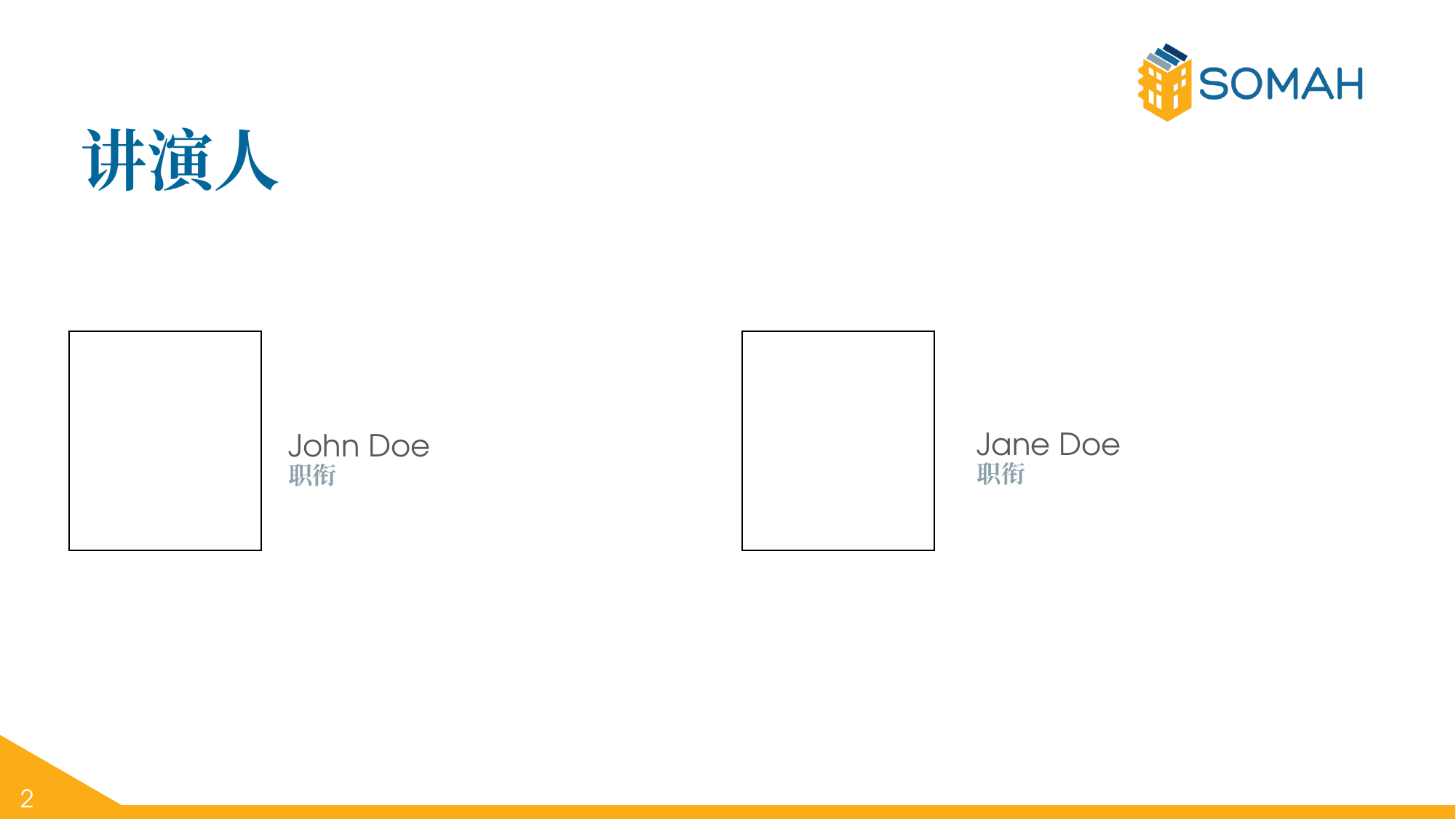

# 讲演人

John Doe
职衔

Jane Doe
职衔